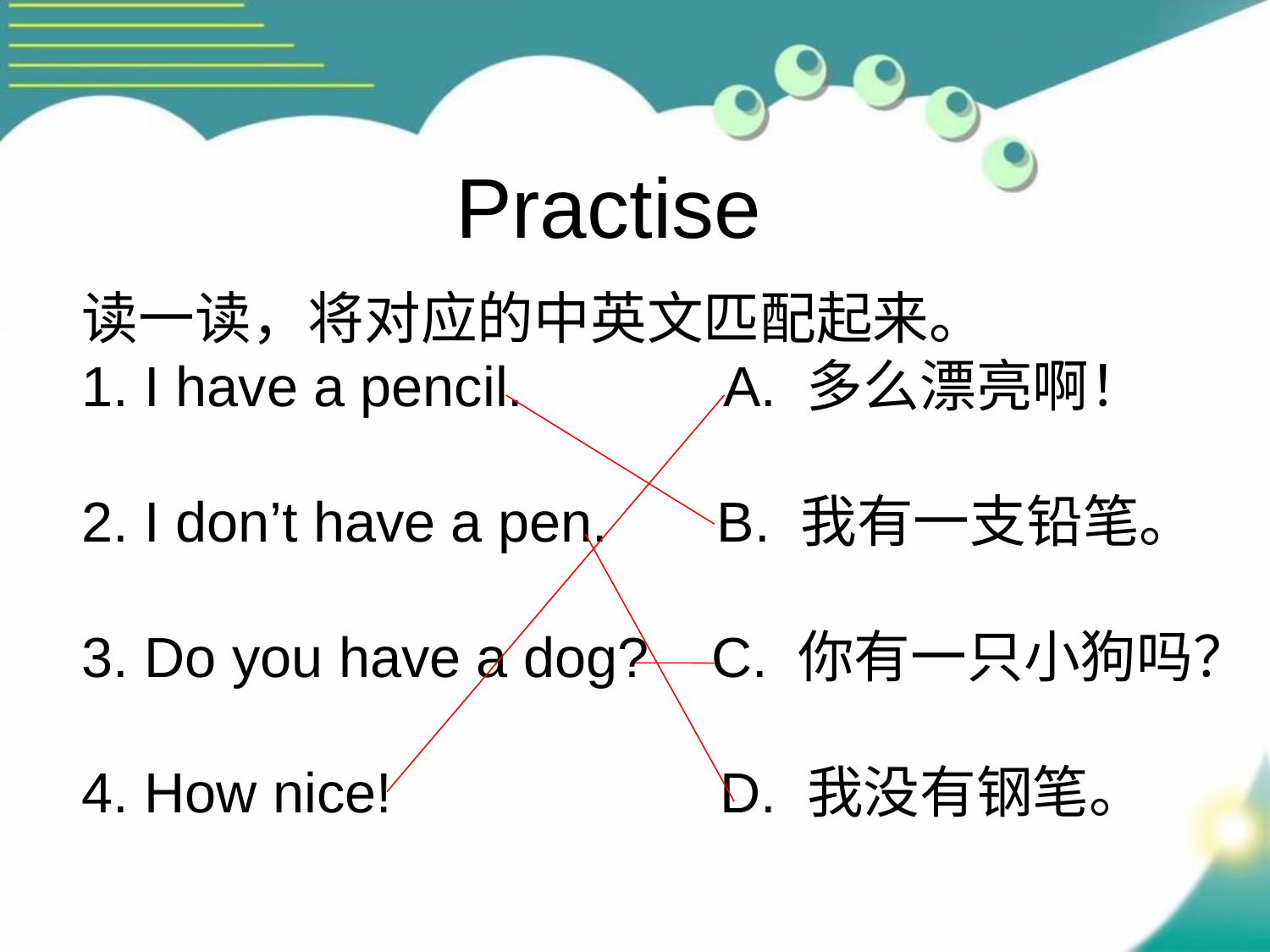

Practise
读一读，将对应的中英文匹配起来。
1. I have a pencil.             A. 多么漂亮啊！

2. I don’t have a pen.       B. 我有一支铅笔。

3. Do you have a dog?    C. 你有一只小狗吗？

4. How nice!                     D. 我没有钢笔。